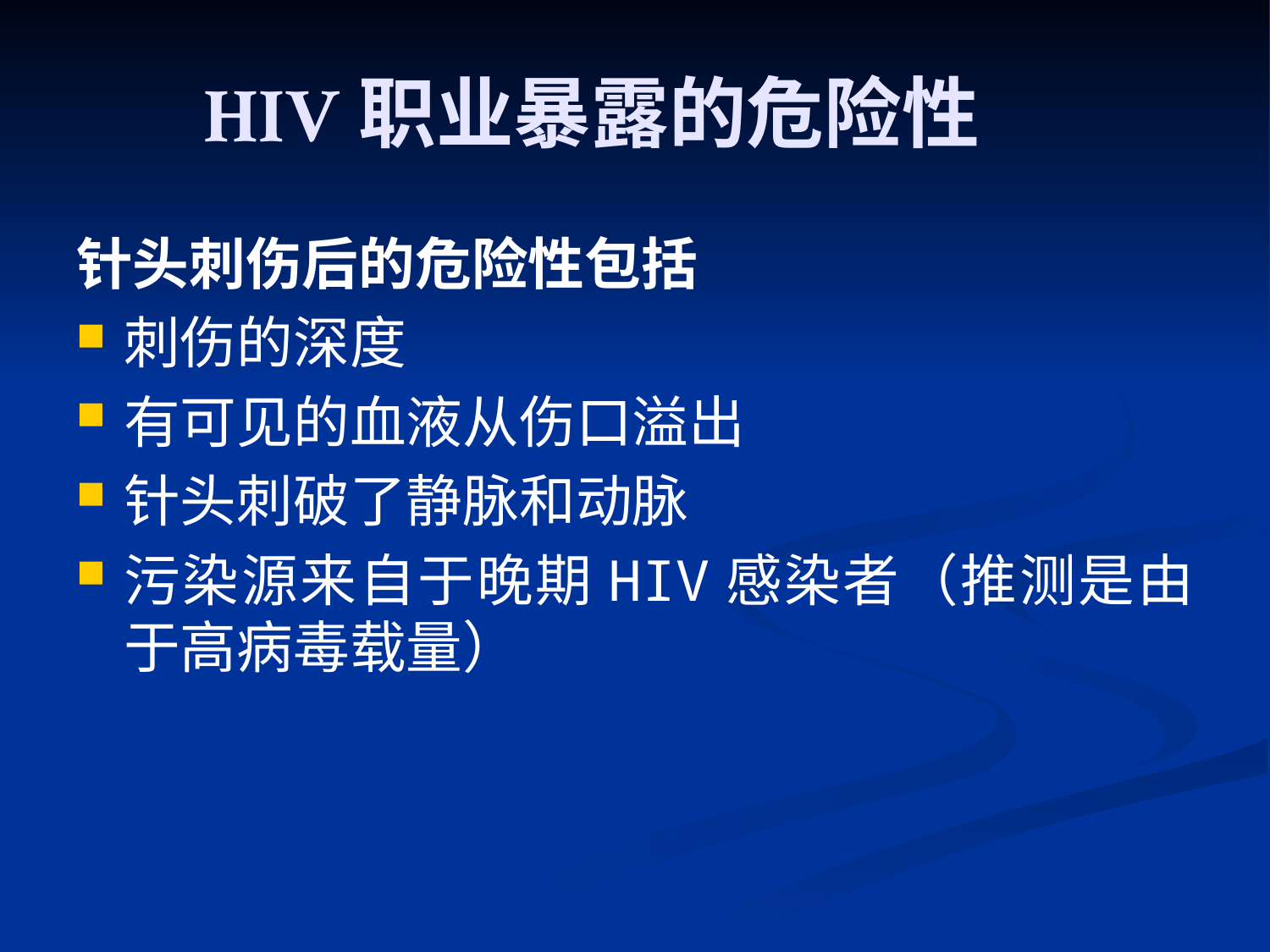

# HIV职业暴露的危险性
针头刺伤后的危险性包括
刺伤的深度
有可见的血液从伤口溢出
针头刺破了静脉和动脉
污染源来自于晚期HIV感染者（推测是由于高病毒载量）